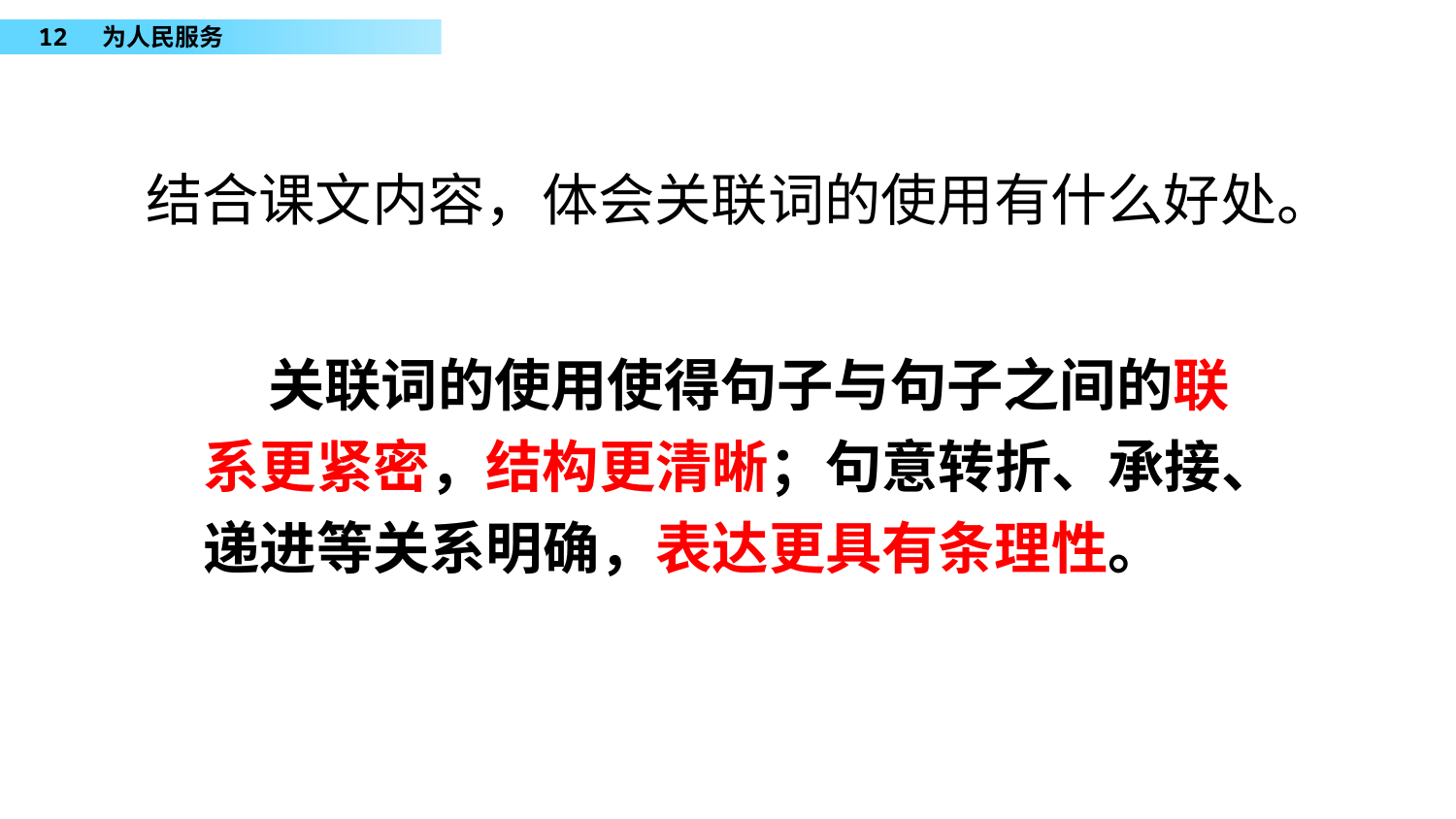

结合课文内容，体会关联词的使用有什么好处。
    关联词的使用使得句子与句子之间的联系更紧密，结构更清晰；句意转折、承接、递进等关系明确，表达更具有条理性。